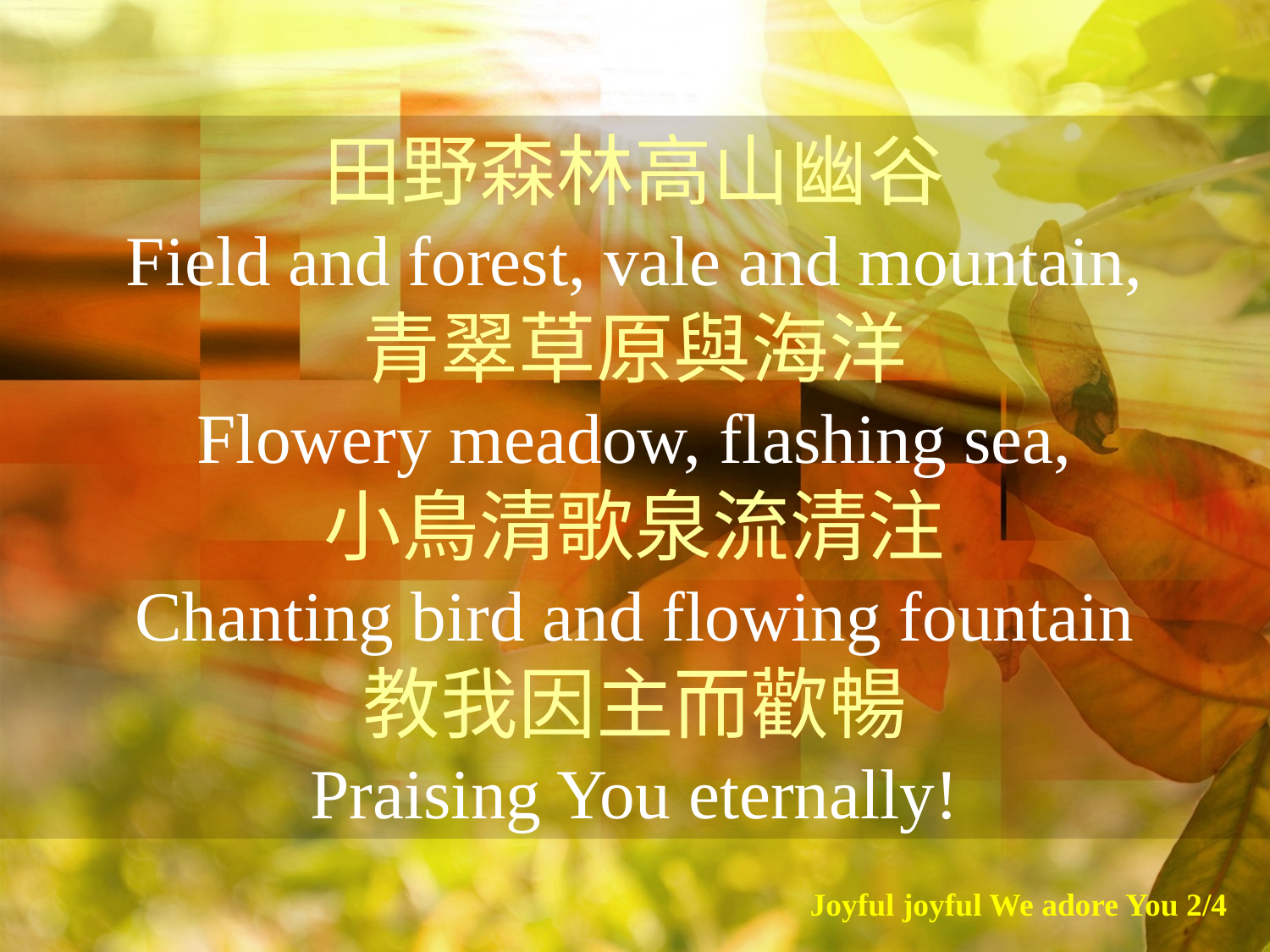

田野森林高山幽谷
Field and forest, vale and mountain,
青翠草原與海洋
Flowery meadow, flashing sea,
小鳥清歌泉流清注
Chanting bird and flowing fountain
教我因主而歡暢
Praising You eternally!
Joyful joyful We adore You 2/4